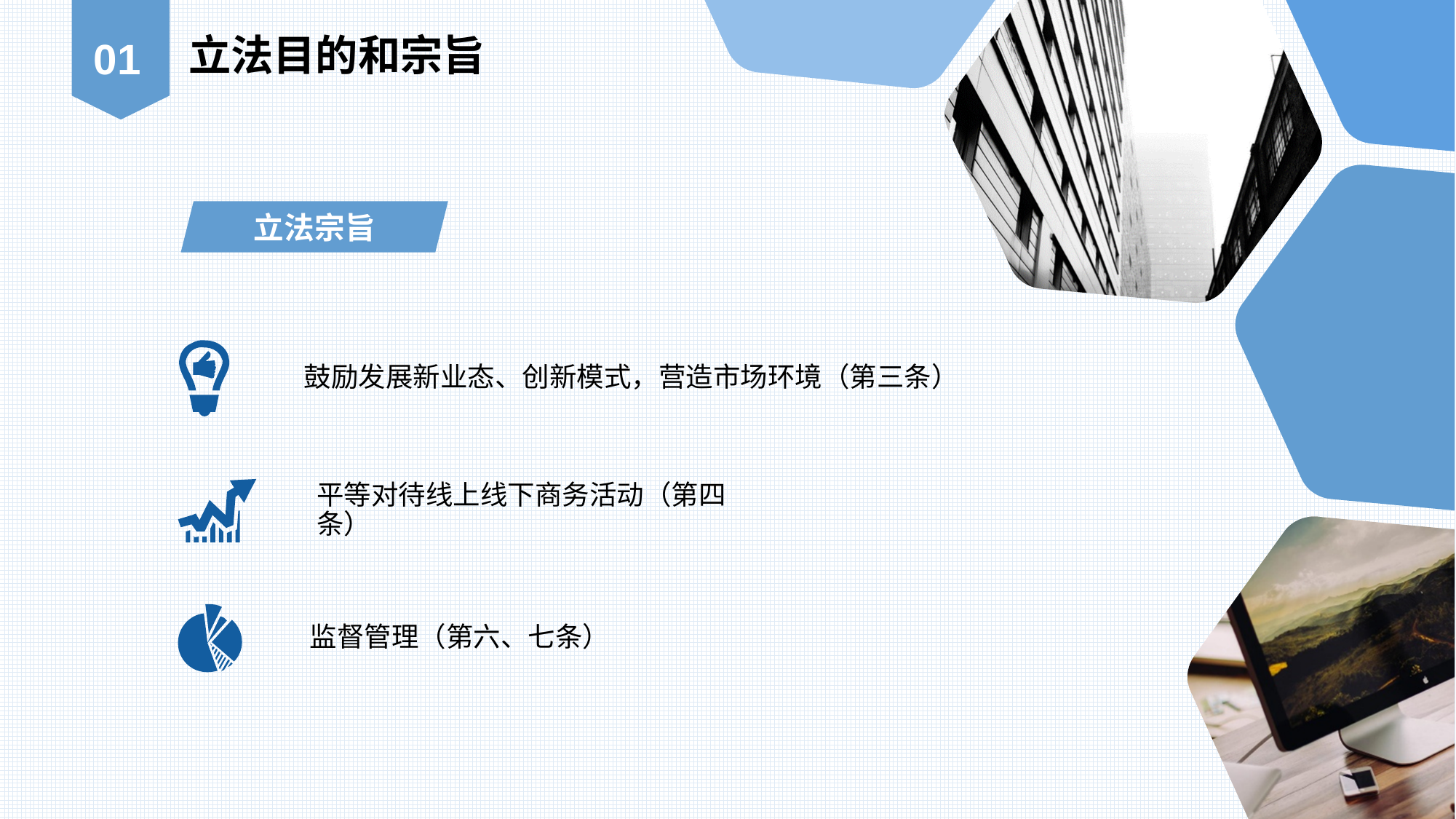

立法目的和宗旨
01
立法宗旨
鼓励发展新业态、创新模式，营造市场环境（第三条）

平等对待线上线下商务活动（第四条）

监督管理（第六、七条）